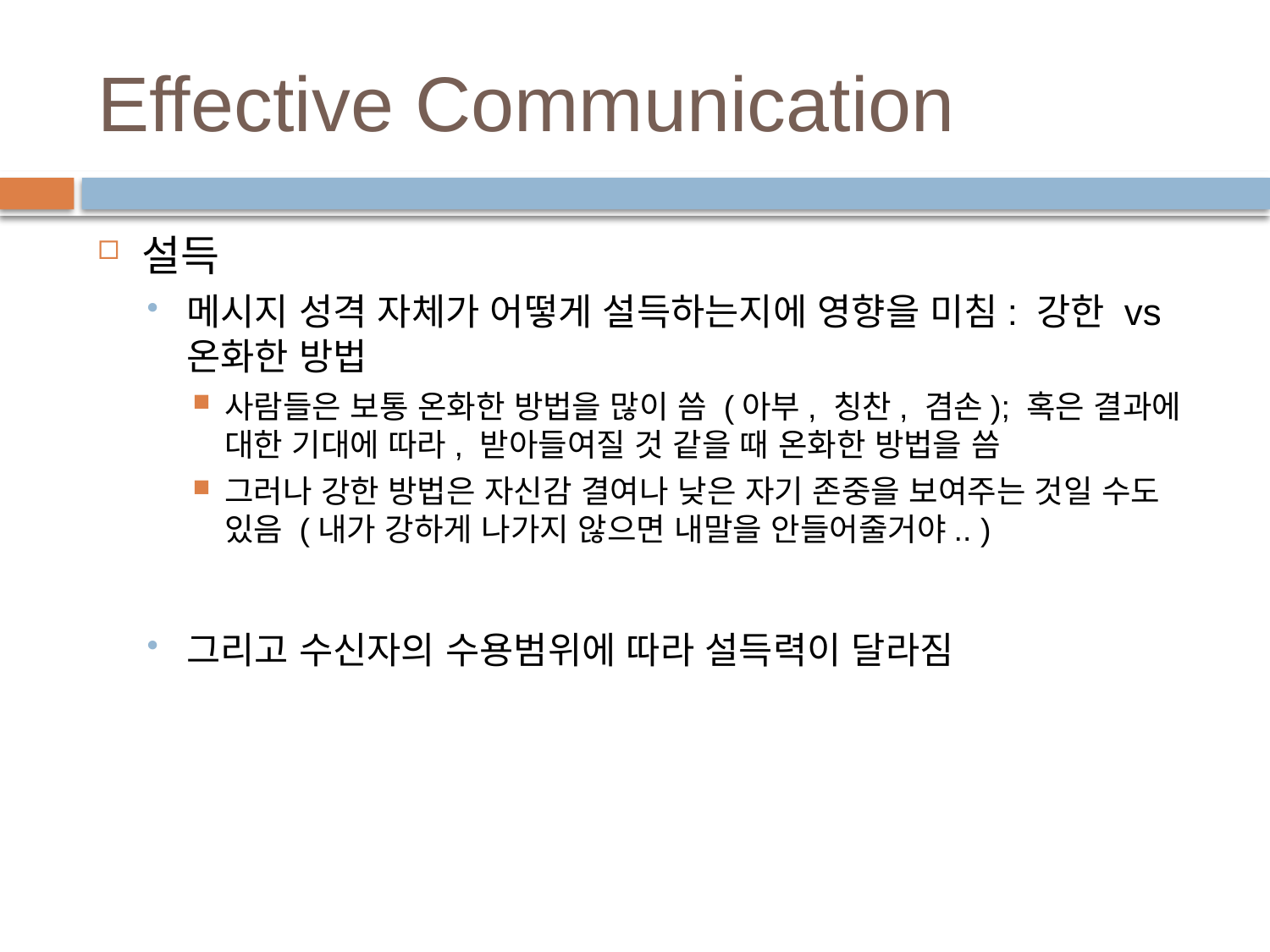

# Effective Communication
설득
메시지 성격 자체가 어떻게 설득하는지에 영향을 미침: 강한 vs 온화한 방법
사람들은 보통 온화한 방법을 많이 씀 (아부, 칭찬, 겸손); 혹은 결과에 대한 기대에 따라, 받아들여질 것 같을 때 온화한 방법을 씀
그러나 강한 방법은 자신감 결여나 낮은 자기 존중을 보여주는 것일 수도 있음 (내가 강하게 나가지 않으면 내말을 안들어줄거야.. )

그리고 수신자의 수용범위에 따라 설득력이 달라짐